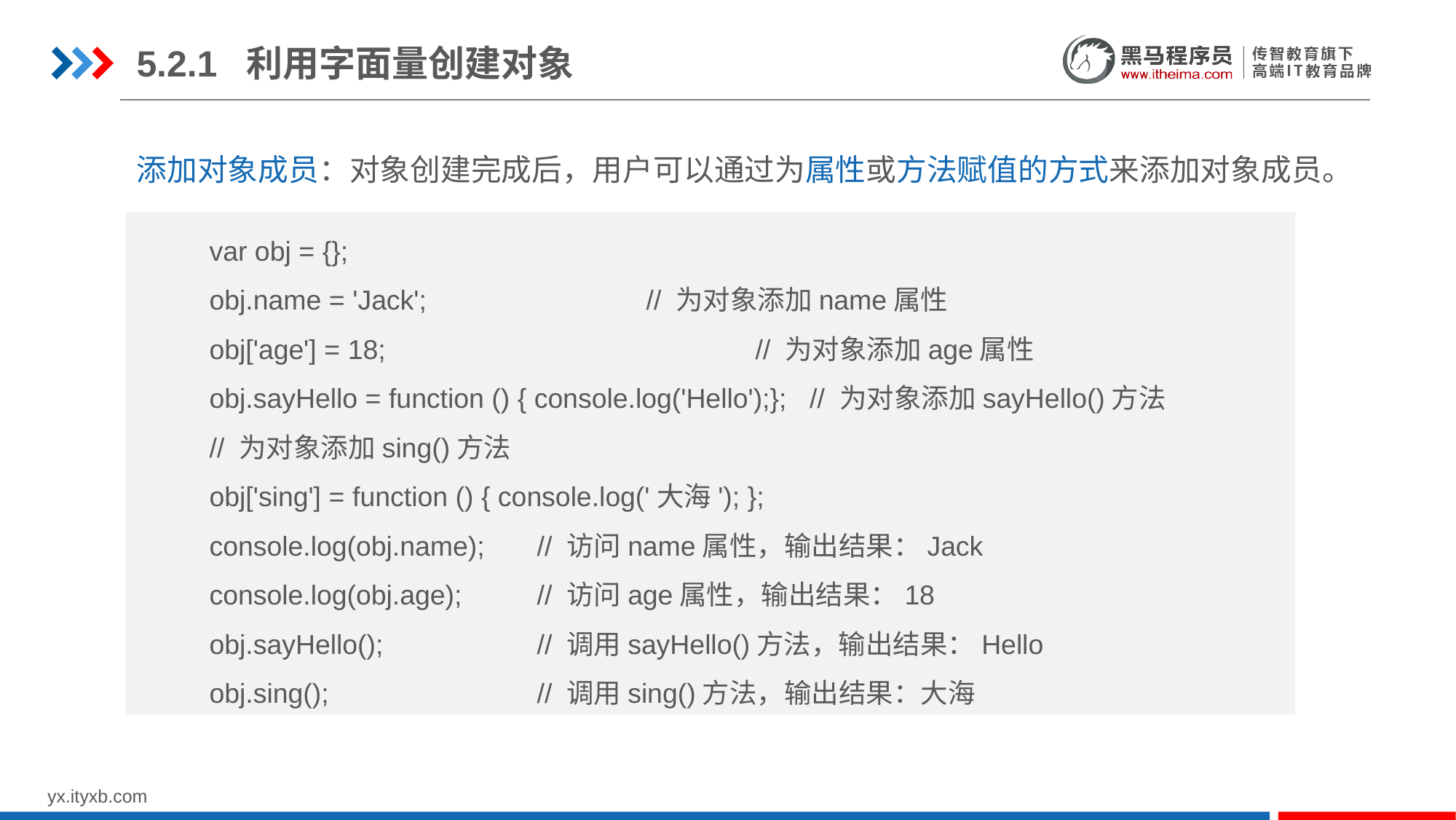

5.2.1  利用字面量创建对象
添加对象成员：对象创建完成后，用户可以通过为属性或方法赋值的方式来添加对象成员。
var obj = {};
obj.name = 'Jack';			// 为对象添加name属性
obj['age'] = 18;             			// 为对象添加age属性
obj.sayHello = function () { console.log('Hello');};   // 为对象添加sayHello()方法
// 为对象添加sing()方法
obj['sing'] = function () { console.log('大海'); };
console.log(obj.name);	// 访问name属性，输出结果：Jack
console.log(obj.age);	// 访问age属性，输出结果：18
obj.sayHello();		// 调用sayHello()方法，输出结果：Hello
obj.sing();		// 调用sing()方法，输出结果：大海